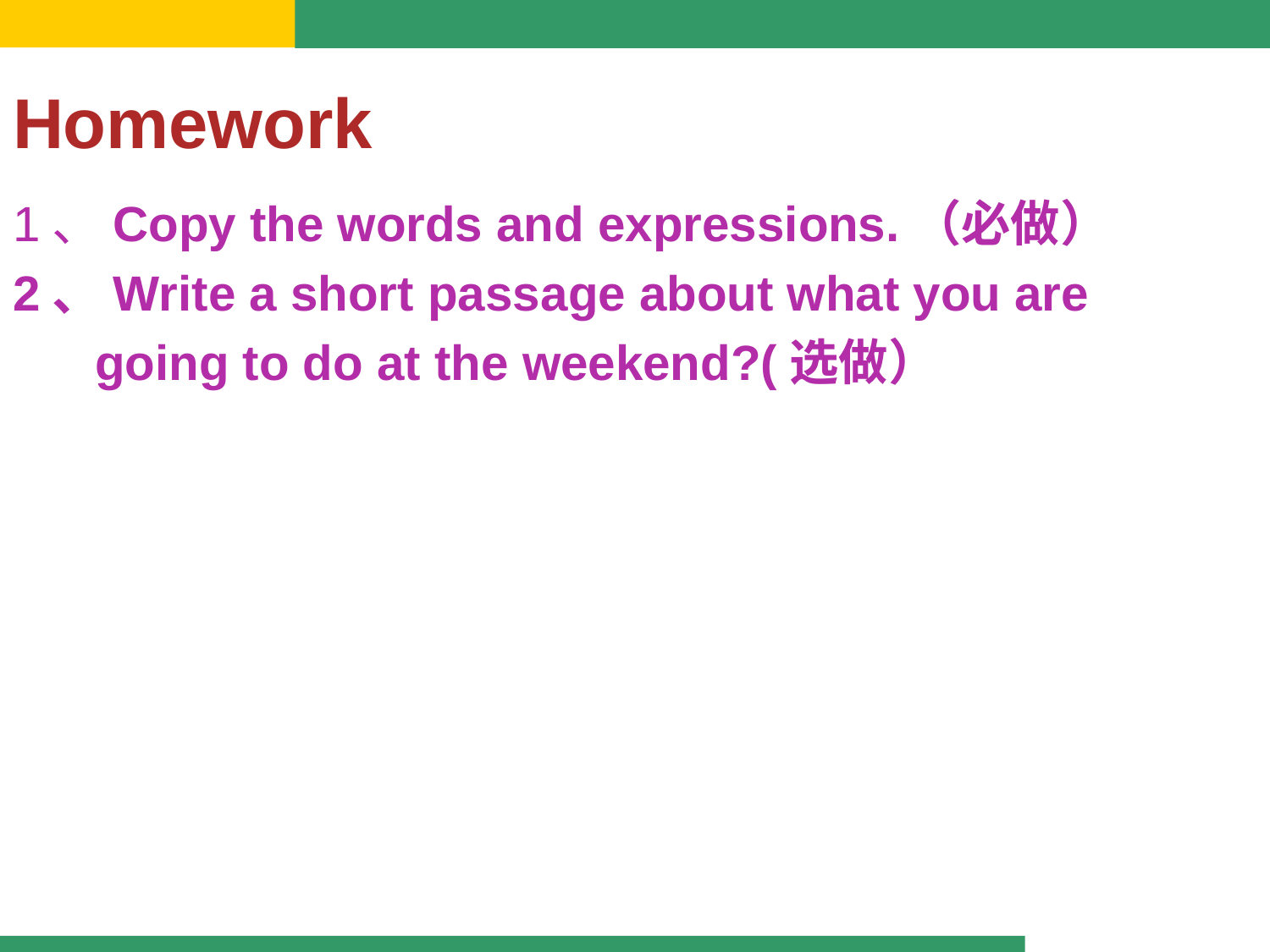

# Homework
1、Copy the words and expressions.（必做）
2、Write a short passage about what you are
      going to do at the weekend?(选做）